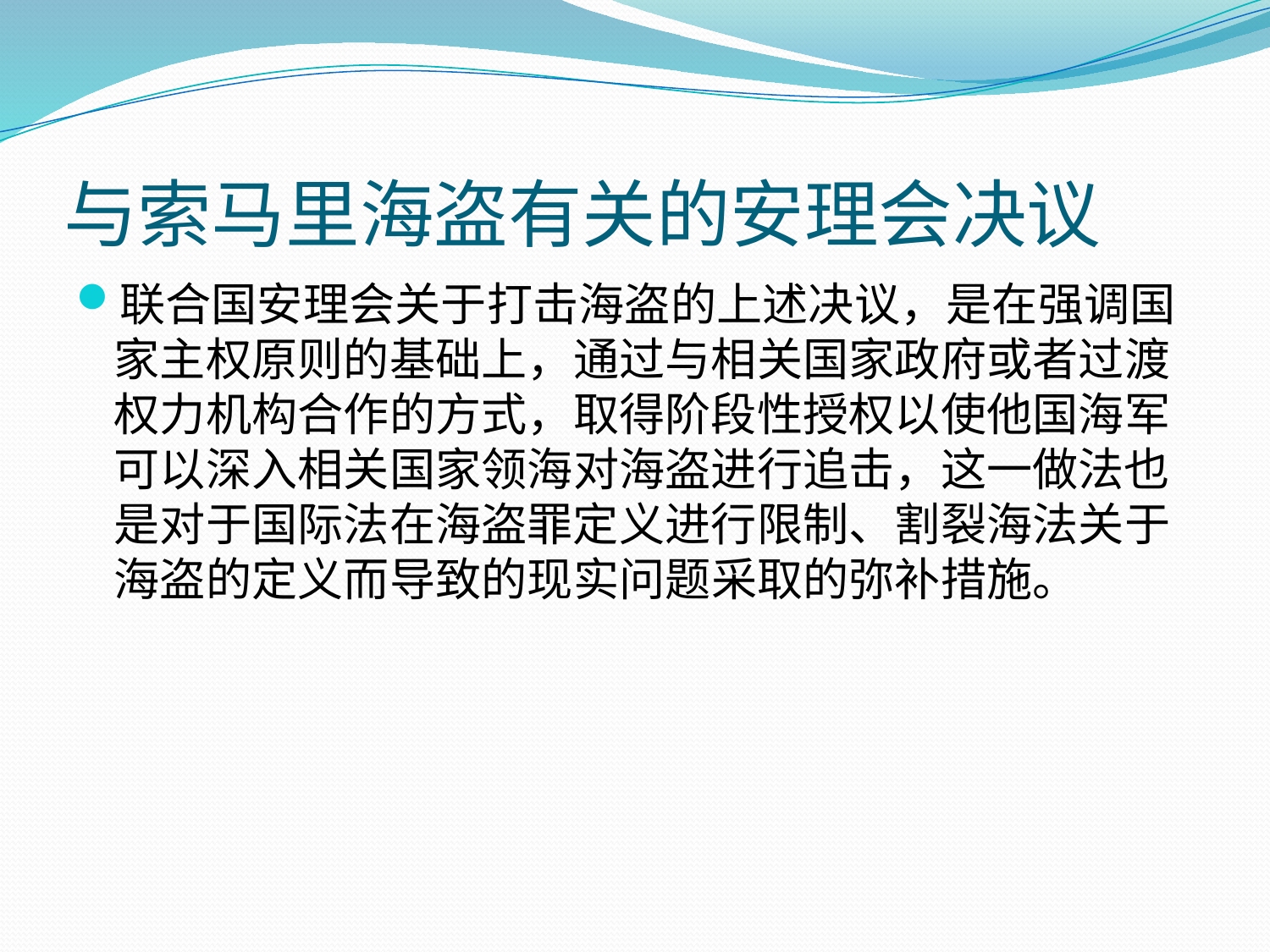

# 与索马里海盗有关的安理会决议
联合国安理会关于打击海盗的上述决议，是在强调国家主权原则的基础上，通过与相关国家政府或者过渡权力机构合作的方式，取得阶段性授权以使他国海军可以深入相关国家领海对海盗进行追击，这一做法也是对于国际法在海盗罪定义进行限制、割裂海法关于海盗的定义而导致的现实问题采取的弥补措施。